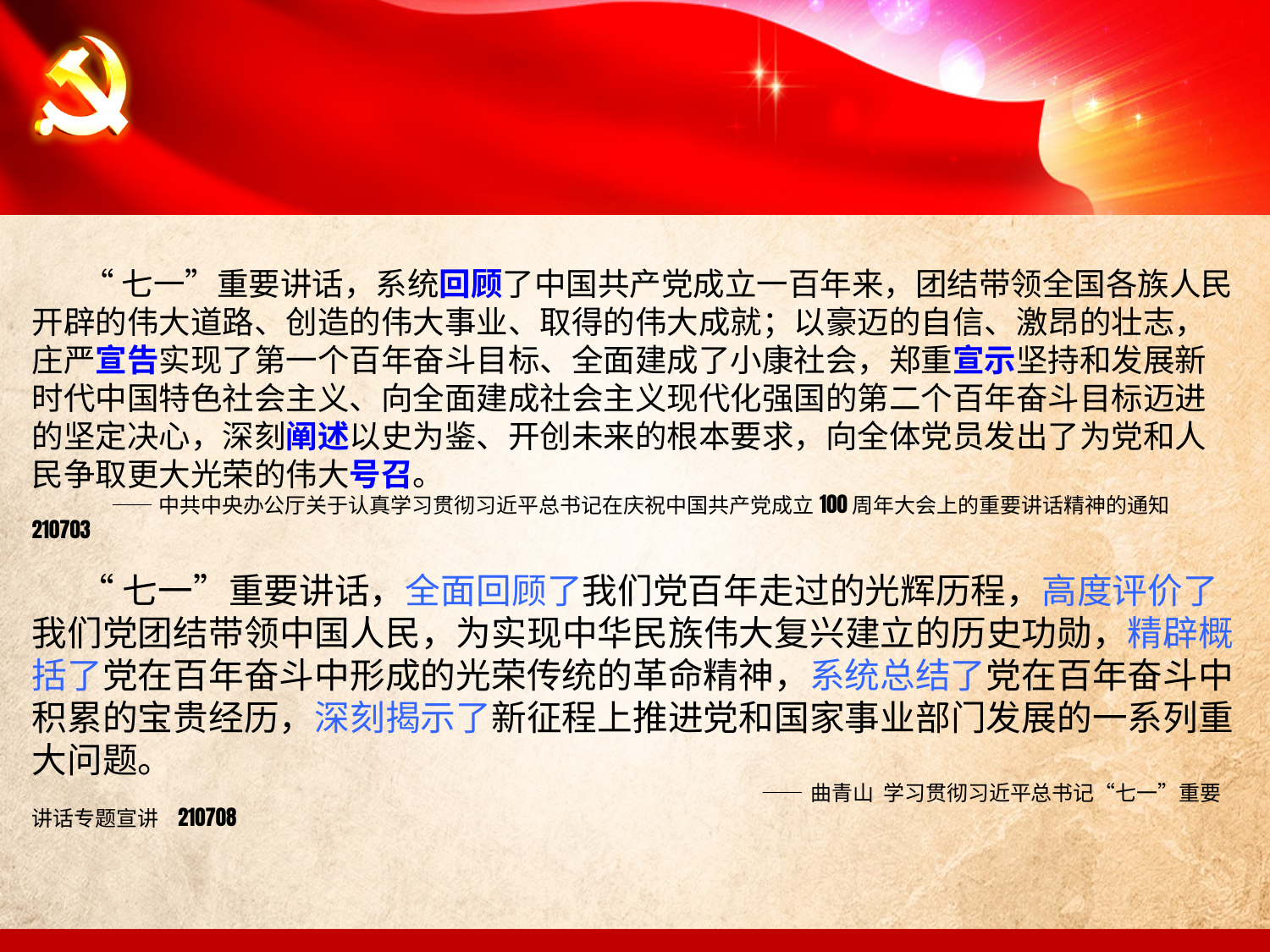

“七一”重要讲话，系统回顾了中国共产党成立一百年来，团结带领全国各族人民开辟的伟大道路、创造的伟大事业、取得的伟大成就；以豪迈的自信、激昂的壮志，庄严宣告实现了第一个百年奋斗目标、全面建成了小康社会，郑重宣示坚持和发展新时代中国特色社会主义、向全面建成社会主义现代化强国的第二个百年奋斗目标迈进的坚定决心，深刻阐述以史为鉴、开创未来的根本要求，向全体党员发出了为党和人民争取更大光荣的伟大号召。
                 ——中共中央办公厅关于认真学习贯彻习近平总书记在庆祝中国共产党成立100周年大会上的重要讲话精神的通知 210703

      “七一”重要讲话，全面回顾了我们党百年走过的光辉历程，高度评价了我们党团结带领中国人民，为实现中华民族伟大复兴建立的历史功勋，精辟概括了党在百年奋斗中形成的光荣传统的革命精神，系统总结了党在百年奋斗中积累的宝贵经历，深刻揭示了新征程上推进党和国家事业部门发展的一系列重大问题。
                                                                                                                                                             ——曲青山  学习贯彻习近平总书记“七一”重要讲话专题宣讲   210708